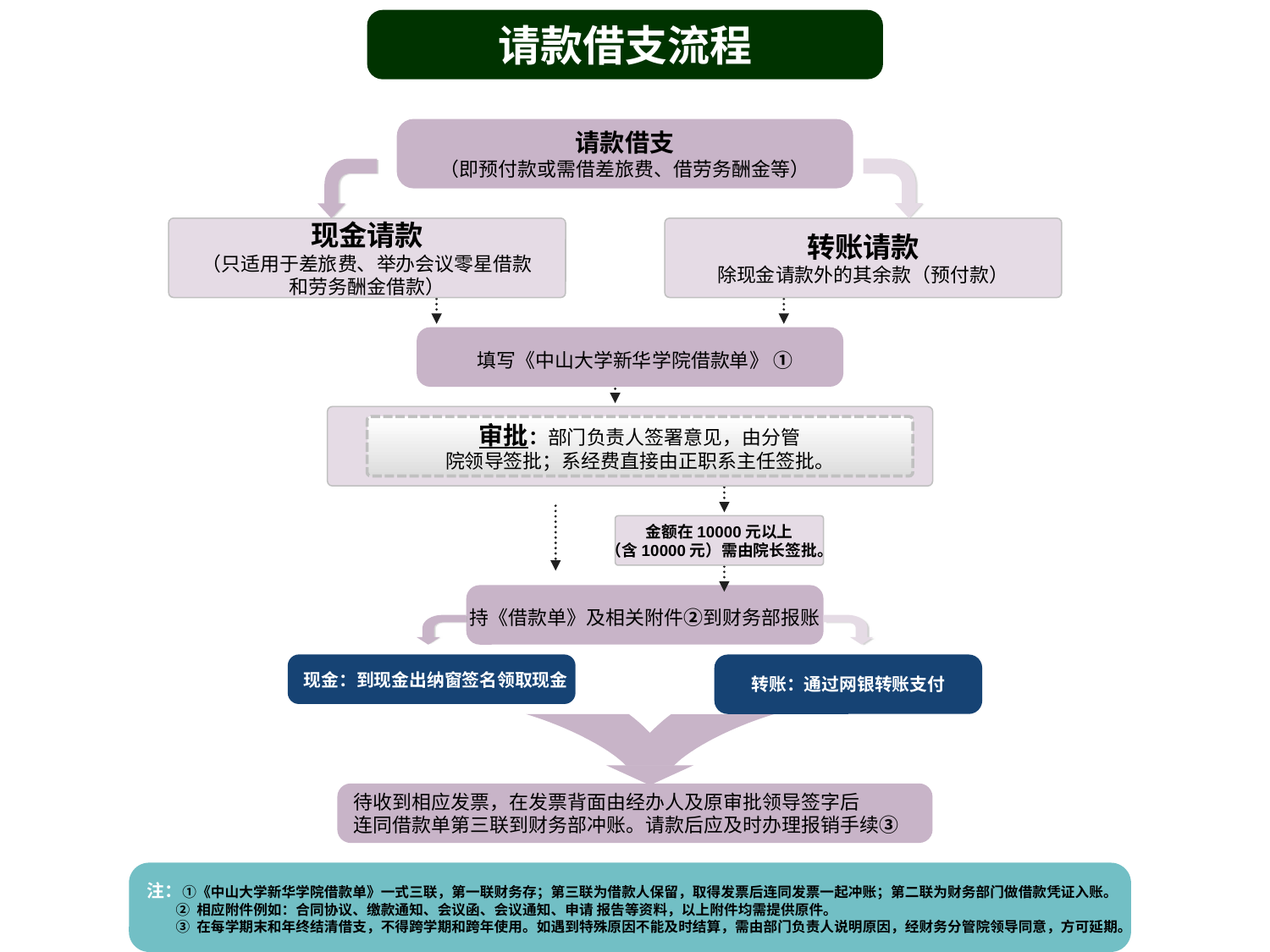

请款借支流程
请款借支
（即预付款或需借差旅费、借劳务酬金等）

现金请款
（只适用于差旅费、举办会议零星借款
和劳务酬金借款）
转账请款
除现金请款外的其余款（预付款）

 填写《中山大学新华学院借款单》 ①

审批：部门负责人签署意见，由分管
院领导签批；系经费直接由正职系主任签批。

金额在10000元以上
（含10000元）需由院长签批。

持《借款单》及相关附件②到财务部报账

    现金：到现金出纳窗签名领取现金
转账：通过网银转账支付

待收到相应发票，在发票背面由经办人及原审批领导签字后
连同借款单第三联到财务部冲账。请款后应及时办理报销手续③
注：①《中山大学新华学院借款单》一式三联，第一联财务存；第三联为借款人保留，取得发票后连同发票一起冲账；第二联为财务部门做借款凭证入账。
         ② 相应附件例如：合同协议、缴款通知、会议函、会议通知、申请 报告等资料，以上附件均需提供原件。
         ③ 在每学期末和年终结清借支，不得跨学期和跨年使用。如遇到特殊原因不能及时结算，需由部门负责人说明原因，经财务分管院领导同意，方可延期。